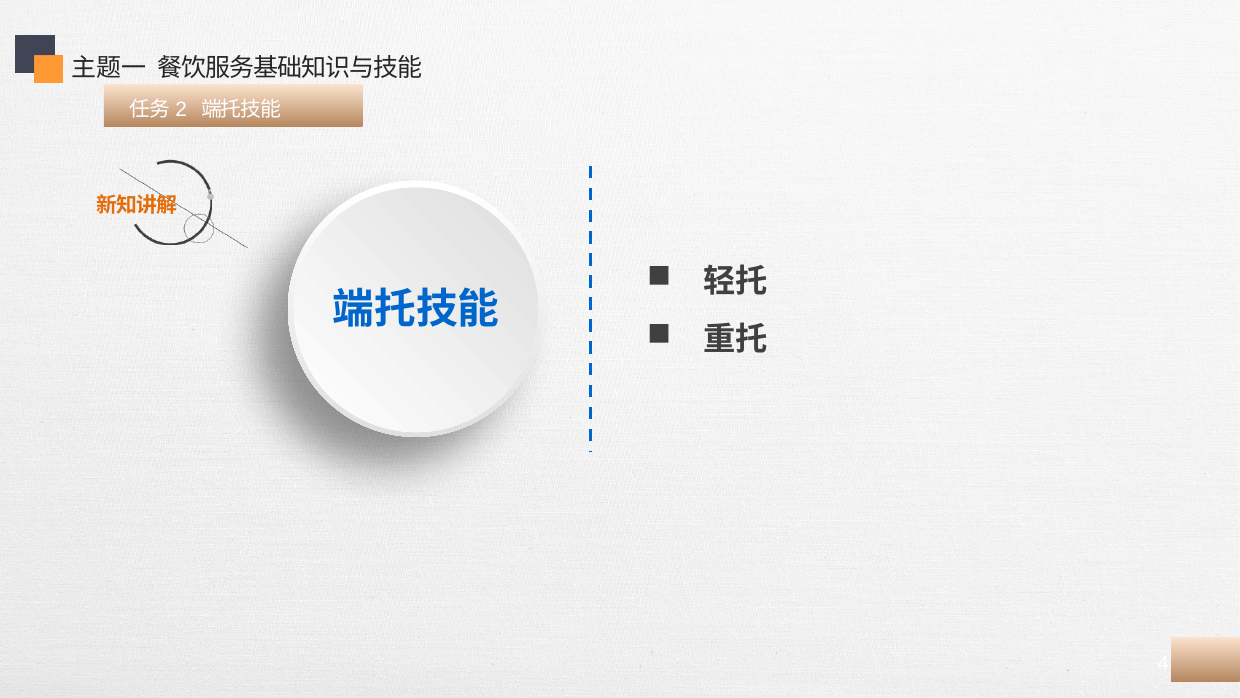

主题一  餐饮服务基础知识与技能

 任务2  端托技能

轻托
重托

端托技能
延迟符